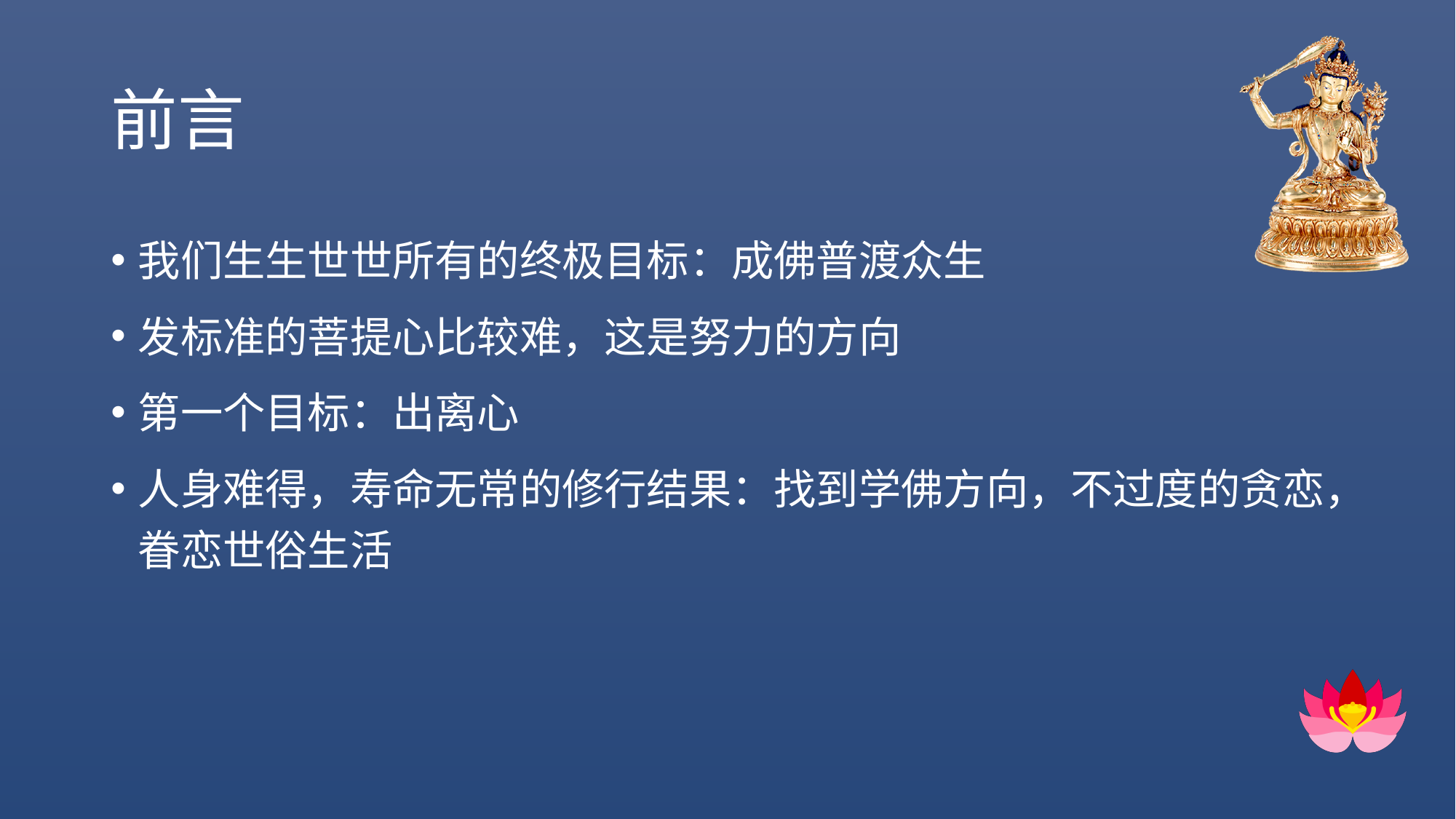

# 前言
我们生生世世所有的终极目标：成佛普渡众生
发标准的菩提心比较难，这是努力的方向
第一个目标：出离心
人身难得，寿命无常的修行结果：找到学佛方向，不过度的贪恋，眷恋世俗生活